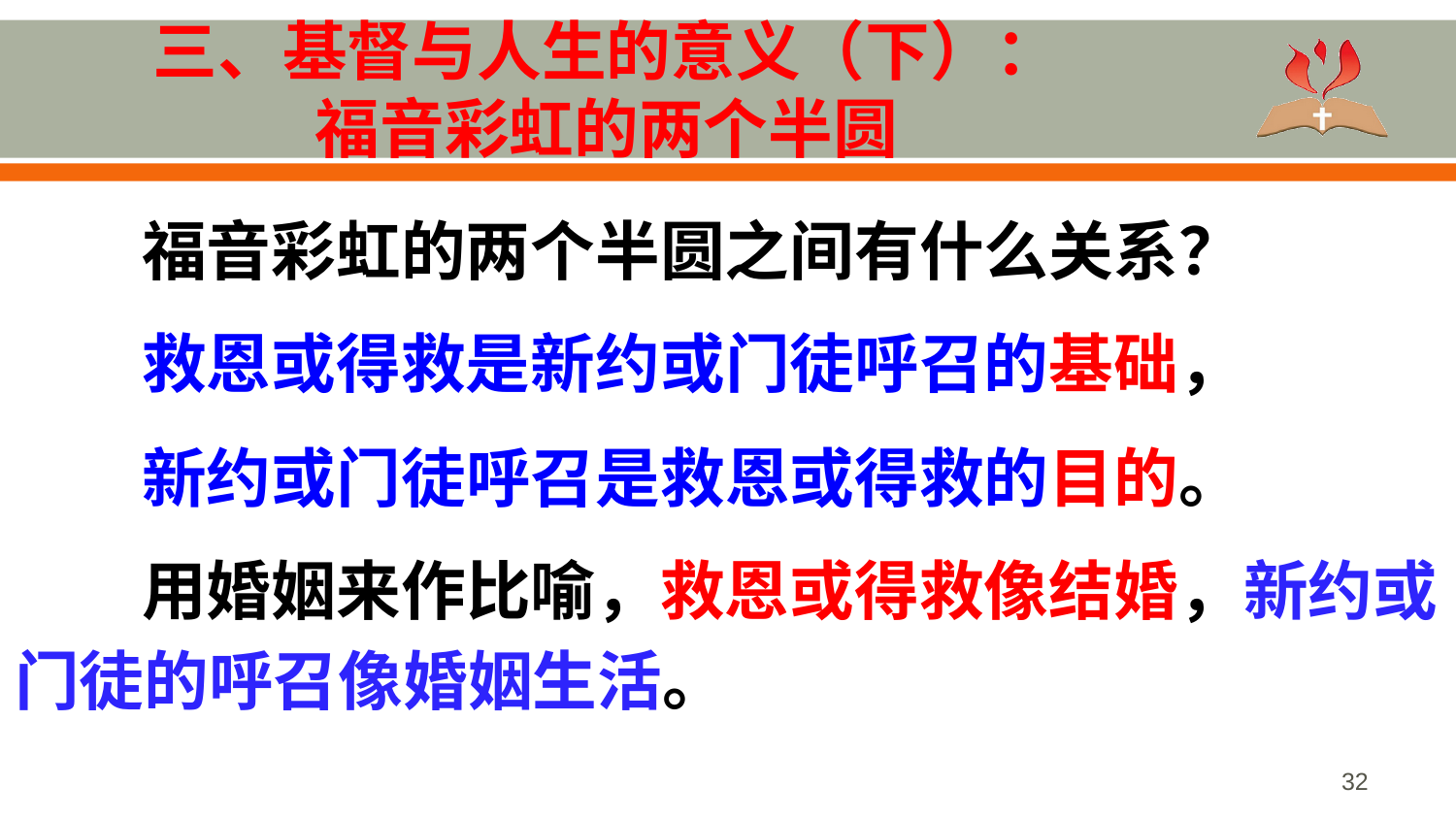

# 三、基督与人生的意义（下）： 福音彩虹的两个半圆
福音彩虹的两个半圆之间有什么关系？
救恩或得救是新约或门徒呼召的基础，
新约或门徒呼召是救恩或得救的目的。
用婚姻来作比喻，救恩或得救像结婚，新约或门徒的呼召像婚姻生活。

32